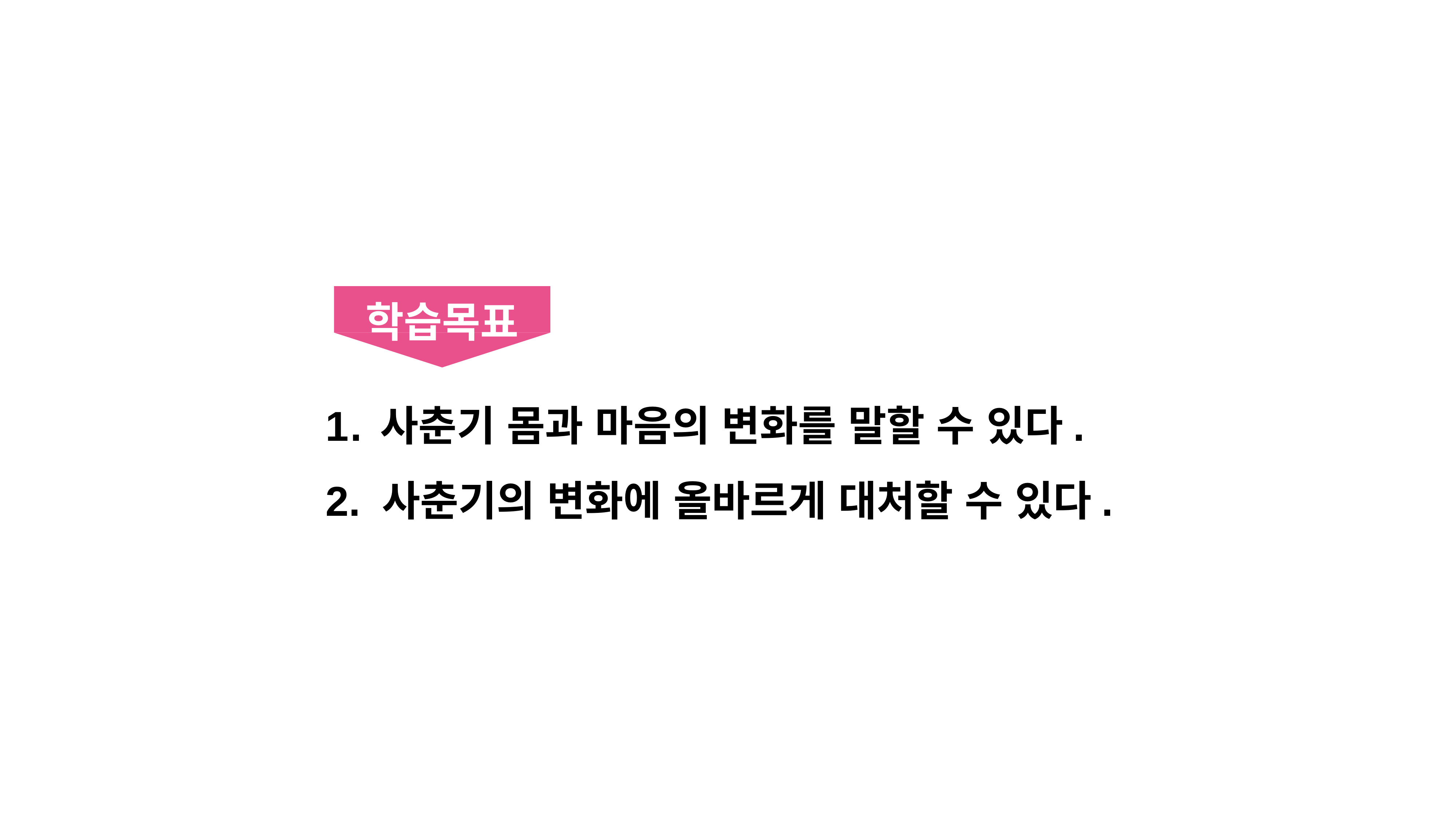

학습목표
사춘기 몸과 마음의 변화를 말할 수 있다.
2. 사춘기의 변화에 올바르게 대처할 수 있다.